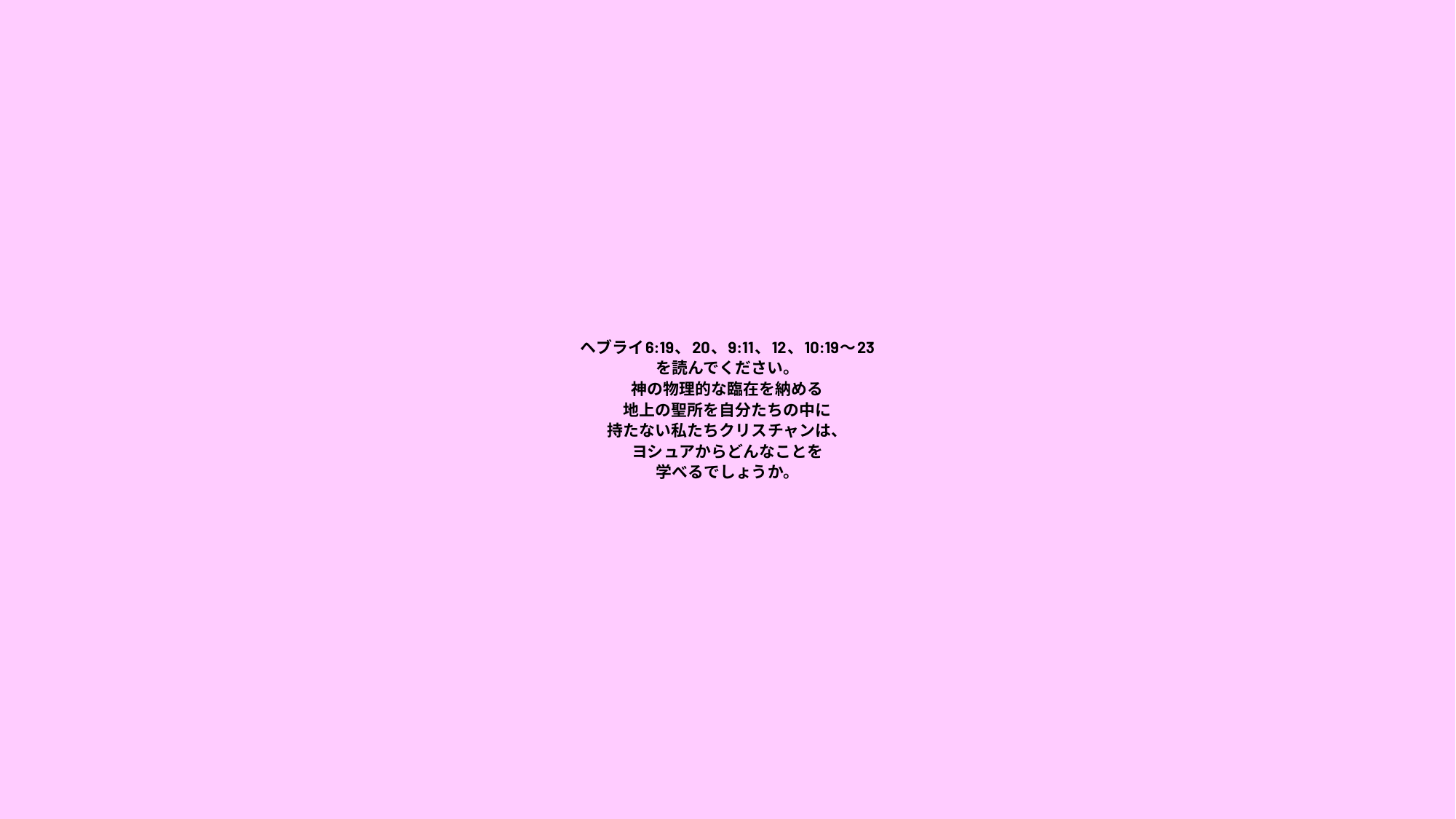

# ヘブライ6:19、20、9:11、12、10:19～23 を読んでください。 神の物理的な臨在を納める 地上の聖所を自分たちの中に 持たない私たちクリスチャンは、 ヨシュアからどんなことを 学べるでしょうか。